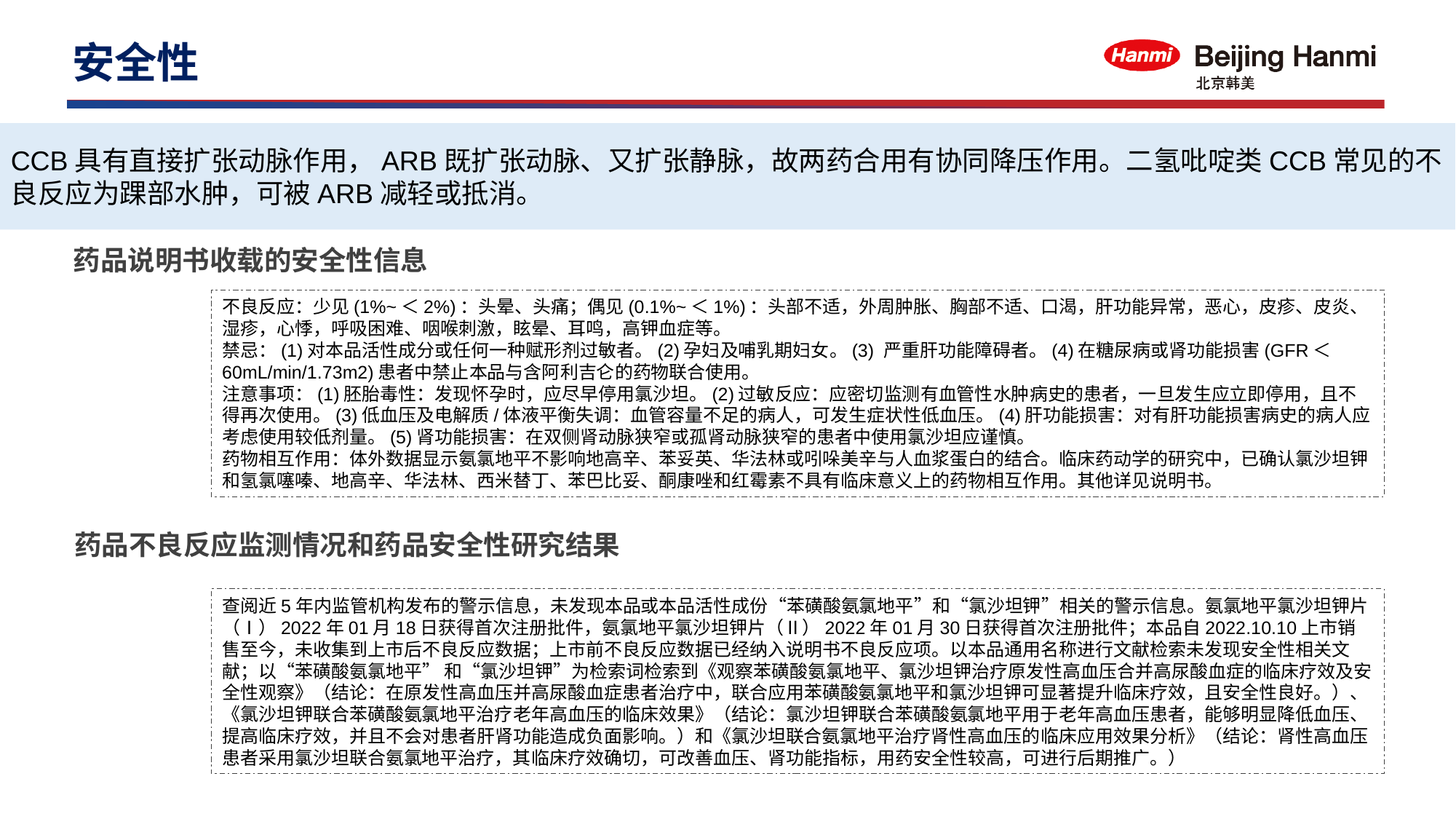

安全性
CCB具有直接扩张动脉作用，ARB既扩张动脉、又扩张静脉，故两药合用有协同降压作用。二氢吡啶类CCB常见的不良反应为踝部水肿，可被ARB减轻或抵消。
药品说明书收载的安全性信息
不良反应：少见(1%~＜2%)：头晕、头痛；偶见(0.1%~＜1%)：头部不适，外周肿胀、胸部不适、口渴，肝功能异常，恶心，皮疹、皮炎、湿疹，心悸，呼吸困难、咽喉刺激，眩晕、耳鸣，高钾血症等。
禁忌：(1)对本品活性成分或任何一种赋形剂过敏者。(2)孕妇及哺乳期妇女。(3) 严重肝功能障碍者。(4)在糖尿病或肾功能损害(GFR＜60mL/min/1.73m2)患者中禁止本品与含阿利吉仑的药物联合使用。
注意事项：(1)胚胎毒性：发现怀孕时，应尽早停用氯沙坦。(2)过敏反应：应密切监测有血管性水肿病史的患者，一旦发生应立即停用，且不得再次使用。(3)低血压及电解质/体液平衡失调：血管容量不足的病人，可发生症状性低血压。(4)肝功能损害：对有肝功能损害病史的病人应考虑使用较低剂量。(5)肾功能损害：在双侧肾动脉狭窄或孤肾动脉狭窄的患者中使用氯沙坦应谨慎。
药物相互作用：体外数据显示氨氯地平不影响地高辛、苯妥英、华法林或吲哚美辛与人血浆蛋白的结合。临床药动学的研究中，已确认氯沙坦钾和氢氯噻嗪、地高辛、华法林、西米替丁、苯巴比妥、酮康唑和红霉素不具有临床意义上的药物相互作用。其他详见说明书。
药品不良反应监测情况和药品安全性研究结果
查阅近5年内监管机构发布的警示信息，未发现本品或本品活性成份“苯磺酸氨氯地平”和“氯沙坦钾”相关的警示信息。氨氯地平氯沙坦钾片（Ⅰ）2022年01月18日获得首次注册批件，氨氯地平氯沙坦钾片（Ⅱ）2022年01月30日获得首次注册批件；本品自2022.10.10上市销售至今，未收集到上市后不良反应数据；上市前不良反应数据已经纳入说明书不良反应项。以本品通用名称进行文献检索未发现安全性相关文献；以“苯磺酸氨氯地平” 和“氯沙坦钾”为检索词检索到《观察苯磺酸氨氯地平、氯沙坦钾治疗原发性高血压合并高尿酸血症的临床疗效及安全性观察》（结论：在原发性高血压并高尿酸血症患者治疗中，联合应用苯磺酸氨氯地平和氯沙坦钾可显著提升临床疗效，且安全性良好。）、《氯沙坦钾联合苯磺酸氨氯地平治疗老年高血压的临床效果》（结论：氯沙坦钾联合苯磺酸氨氯地平用于老年高血压患者，能够明显降低血压、提高临床疗效，并且不会对患者肝肾功能造成负面影响。）和《氯沙坦联合氨氯地平治疗肾性高血压的临床应用效果分析》（结论：肾性高血压患者采用氯沙坦联合氨氯地平治疗，其临床疗效确切，可改善血压、肾功能指标，用药安全性较高，可进行后期推广。）